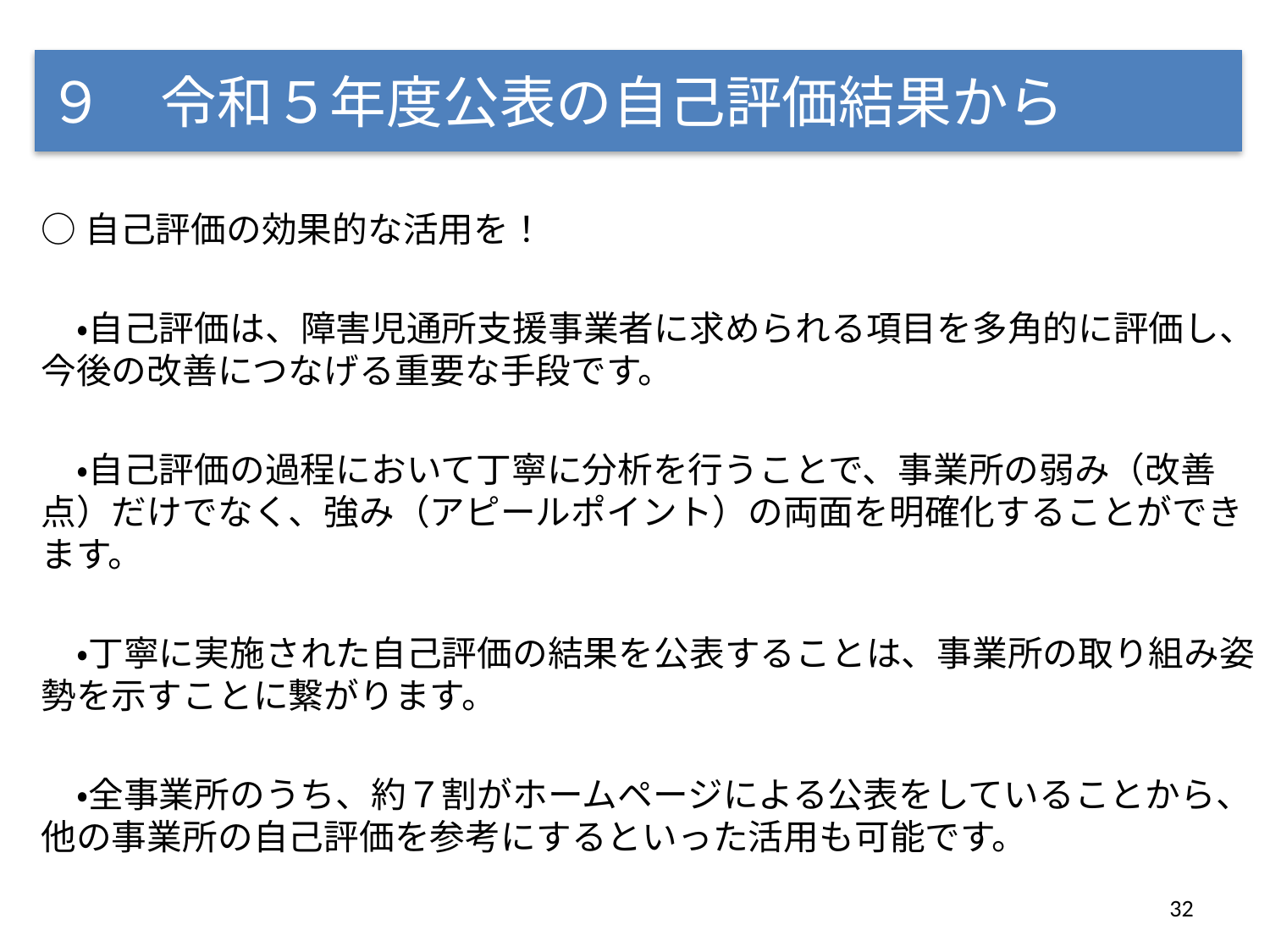

# ９　令和５年度公表の自己評価結果から
○自己評価の効果的な活用を！

　・自己評価は、障害児通所支援事業者に求められる項目を多角的に評価し、今後の改善につなげる重要な手段です。

　・自己評価の過程において丁寧に分析を行うことで、事業所の弱み（改善点）だけでなく、強み（アピールポイント）の両面を明確化することができます。

　・丁寧に実施された自己評価の結果を公表することは、事業所の取り組み姿勢を示すことに繋がります。

　・全事業所のうち、約７割がホームページによる公表をしていることから、他の事業所の自己評価を参考にするといった活用も可能です。
32